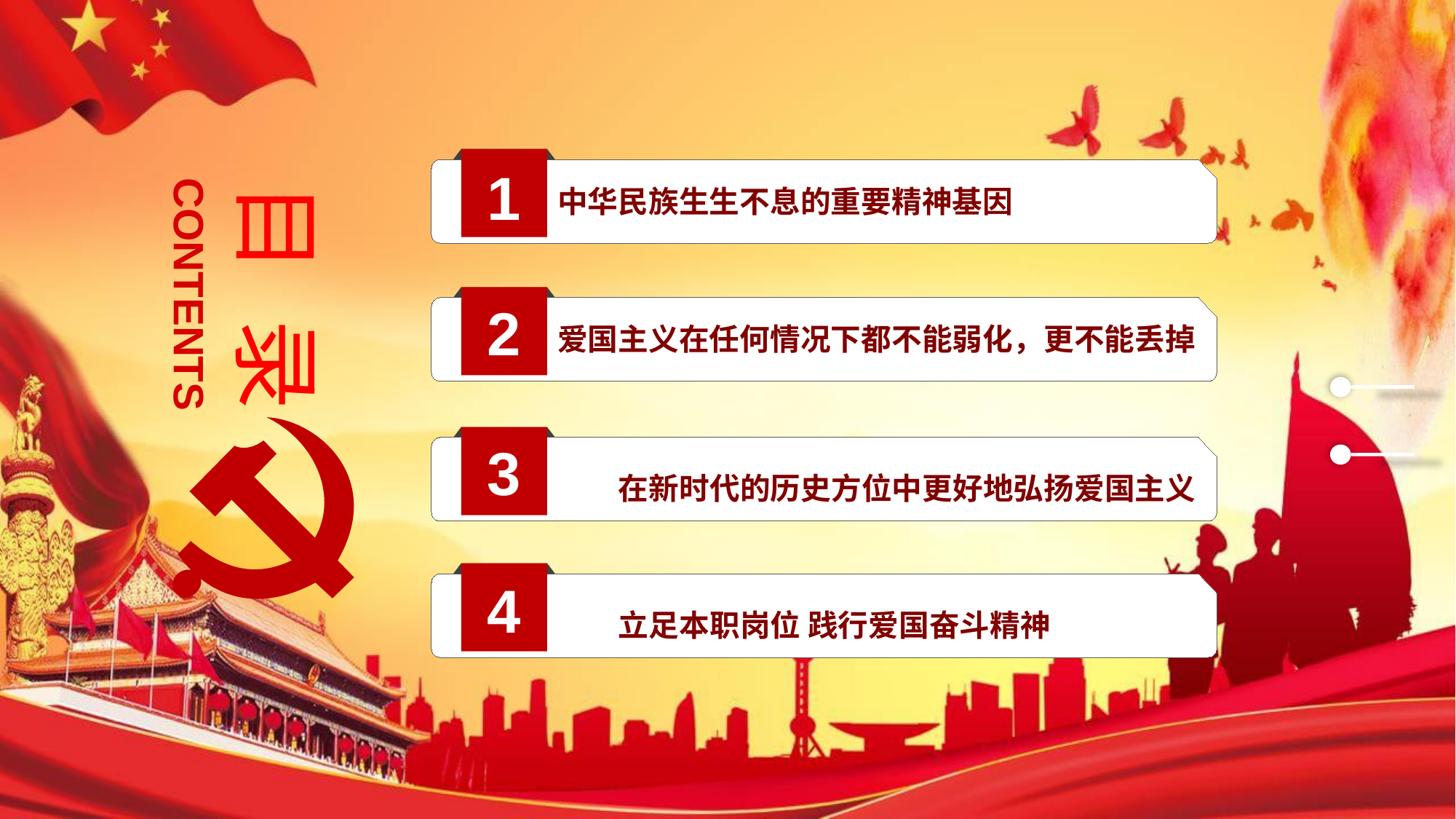

1

CONTENTS
目 录
中华民族生生不息的重要精神基因

2

爱国主义在任何情况下都不能弱化，更不能丢掉

3

在新时代的历史方位中更好地弘扬爱国主义

4

立足本职岗位 践行爱国奋斗精神